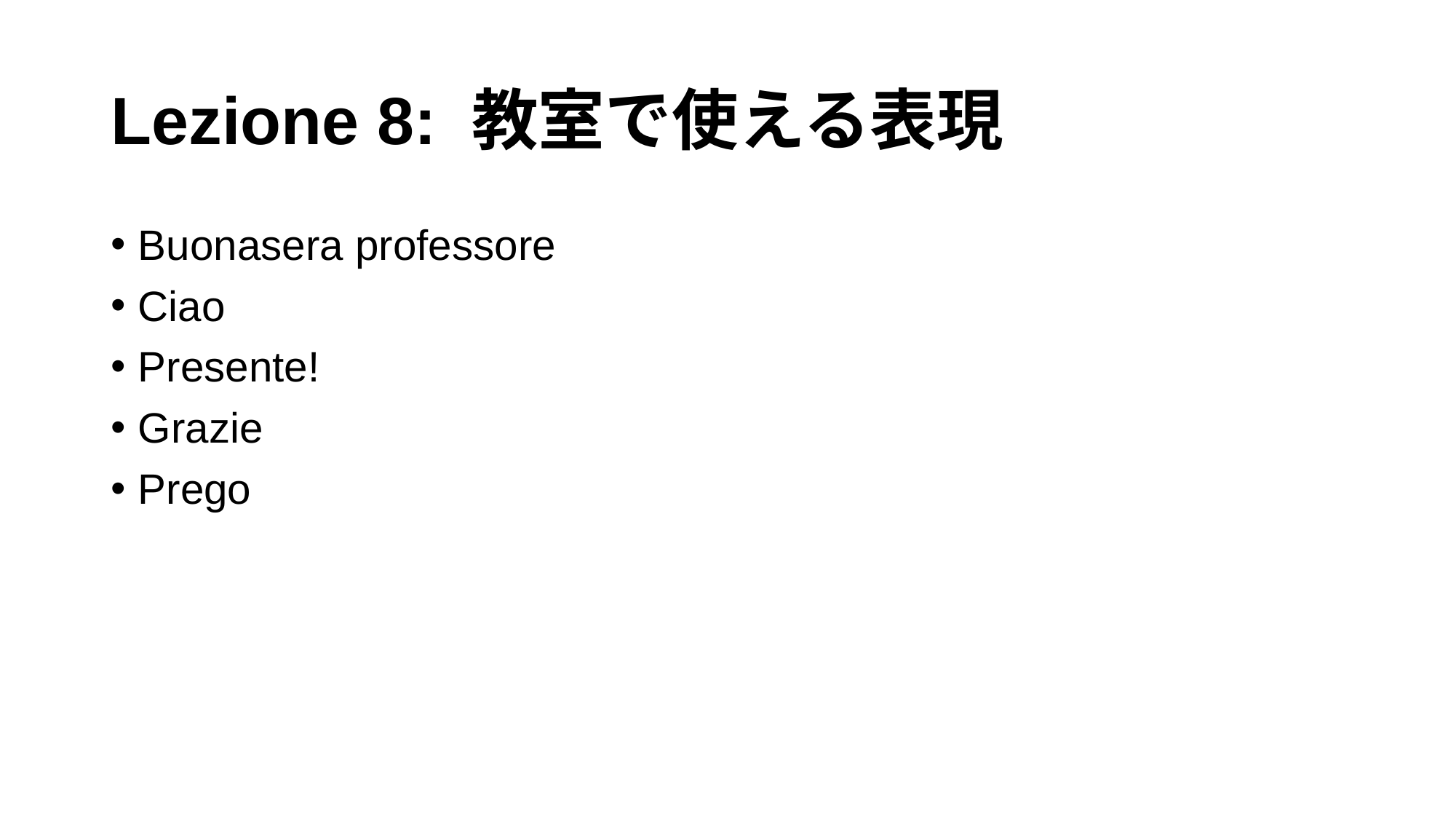

# Lezione 8: 教室で使える表現
Buonasera professore
Ciao
Presente!
Grazie
Prego